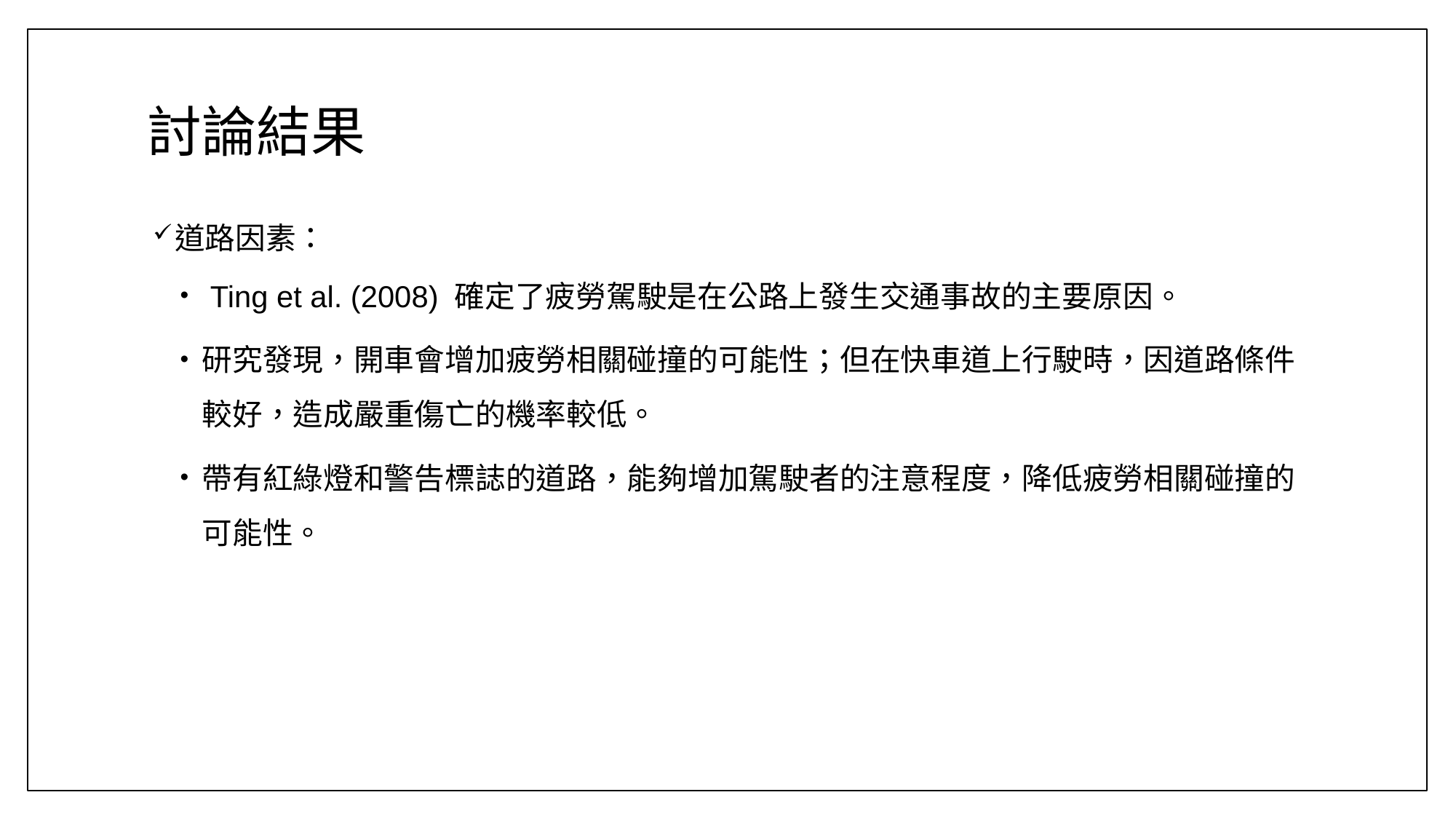

# 討論結果
道路因素：
 Ting et al. (2008) 確定了疲勞駕駛是在公路上發生交通事故的主要原因。
研究發現，開車會增加疲勞相關碰撞的可能性；但在快車道上行駛時，因道路條件較好，造成嚴重傷亡的機率較低。
帶有紅綠燈和警告標誌的道路，能夠增加駕駛者的注意程度，降低疲勞相關碰撞的可能性。